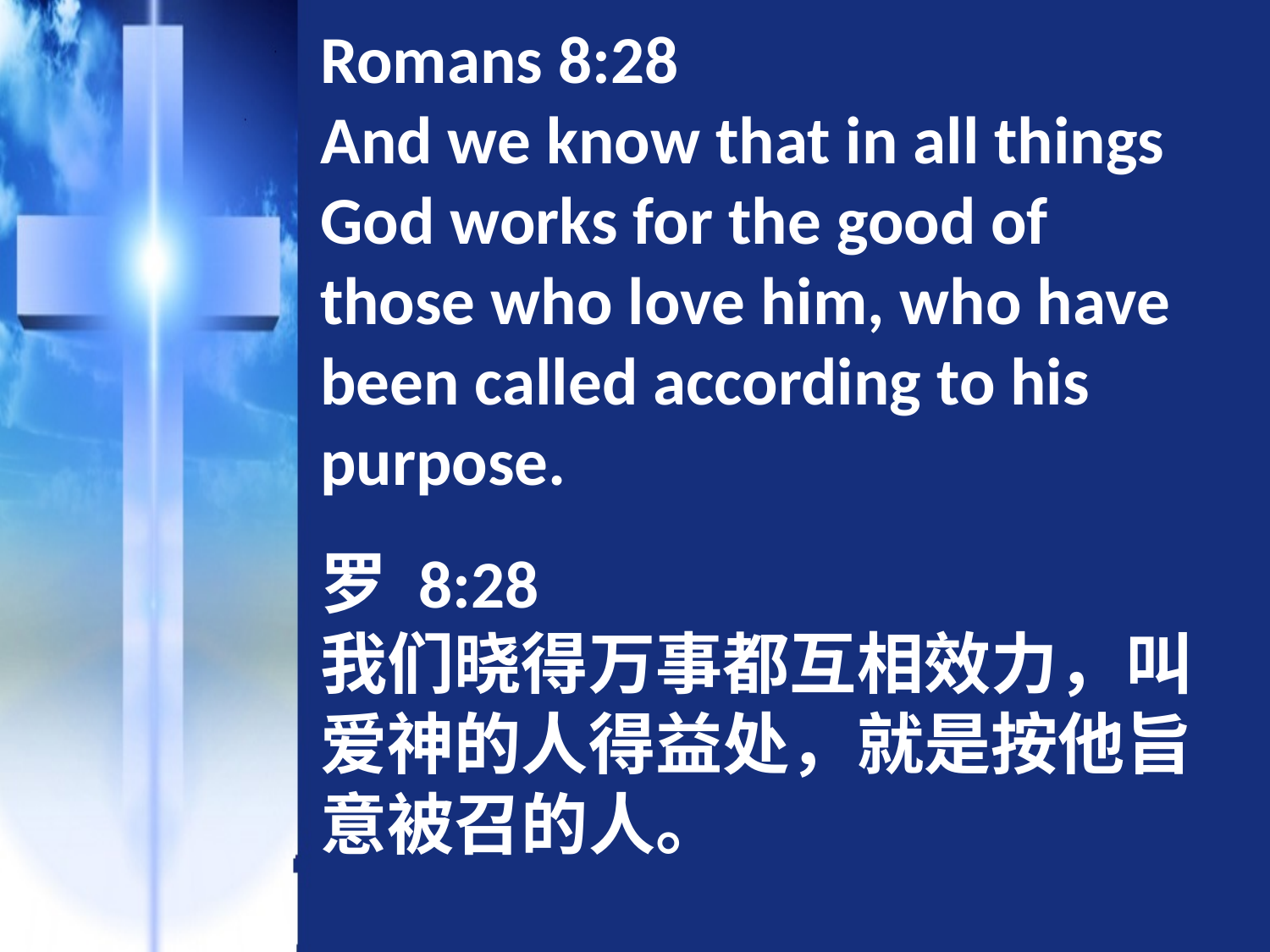

Romans 8:28
And we know that in all things God works for the good of those who love him, who have been called according to his purpose.

罗 8:28
我们晓得万事都互相效力，叫爱神的人得益处，就是按他旨意被召的人。